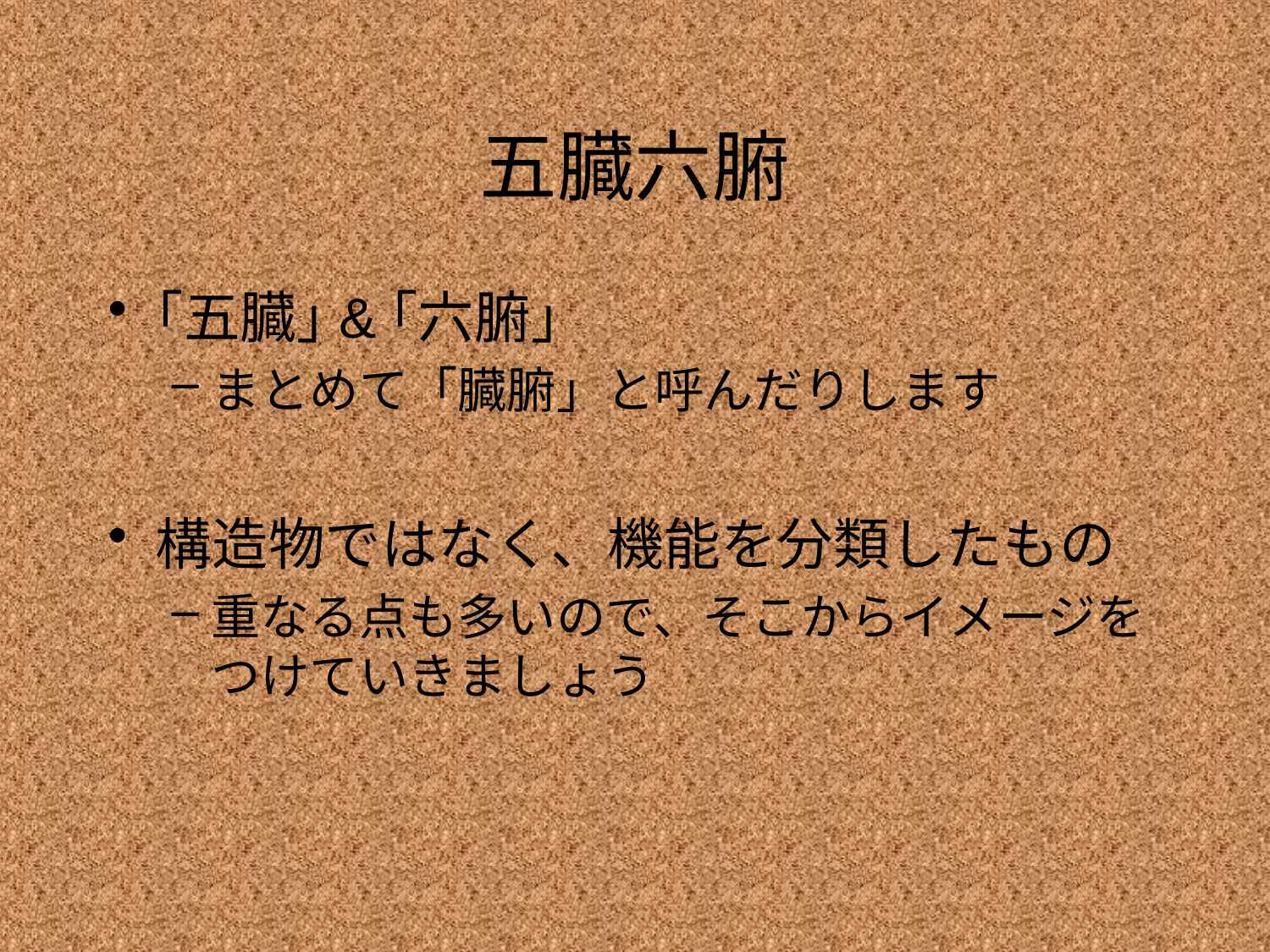

# 五臓六腑
｢五臓｣&｢六腑｣
まとめて「臓腑」と呼んだりします

構造物ではなく、機能を分類したもの
重なる点も多いので、そこからイメージをつけていきましょう